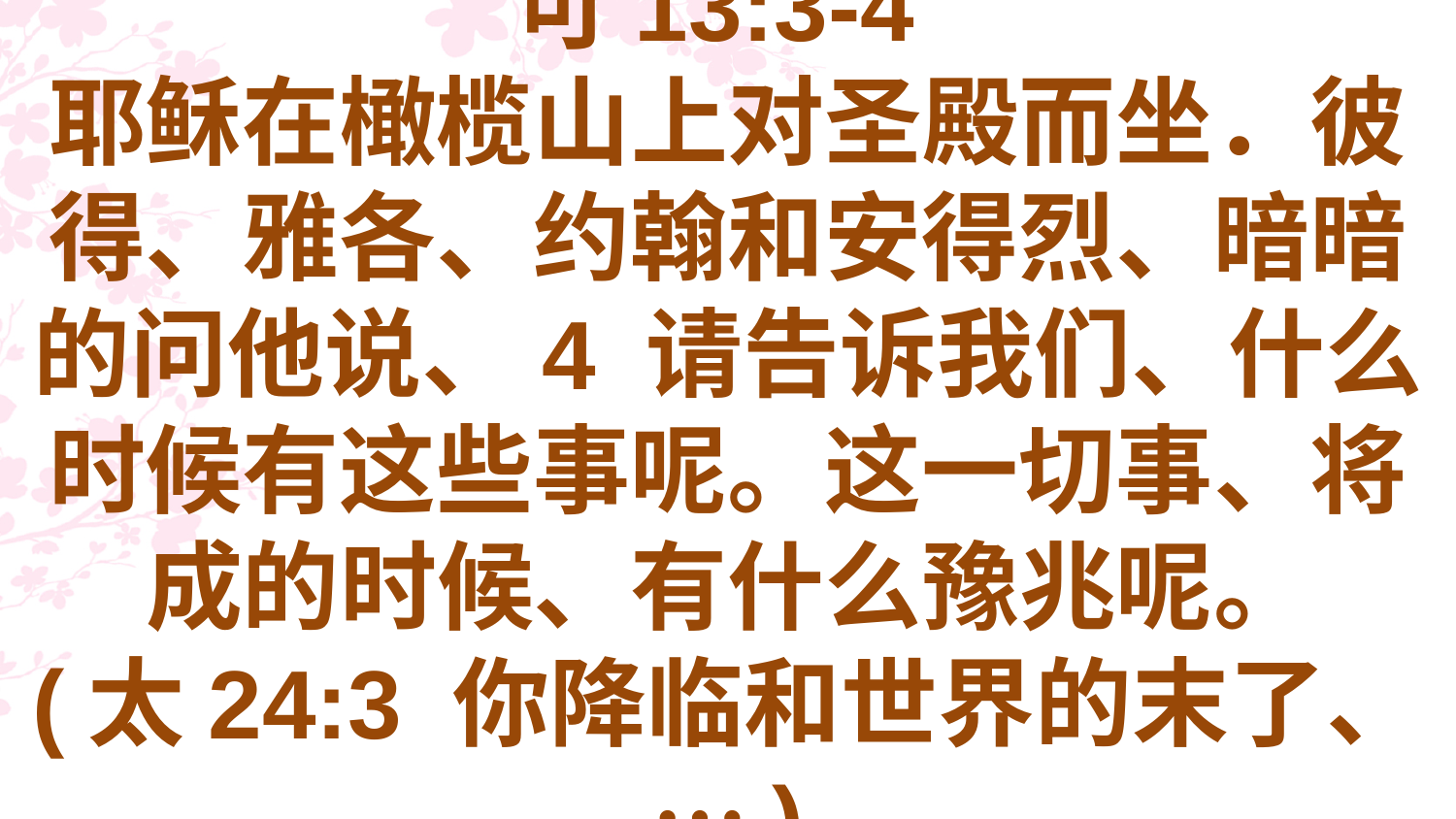

可13:3-4
耶稣在橄榄山上对圣殿而坐．彼得、雅各、约翰和安得烈、暗暗的问他说、4 请告诉我们、什么时候有这些事呢。这一切事、将成的时候、有什么豫兆呢。
(太24:3 你降临和世界的末了、…)